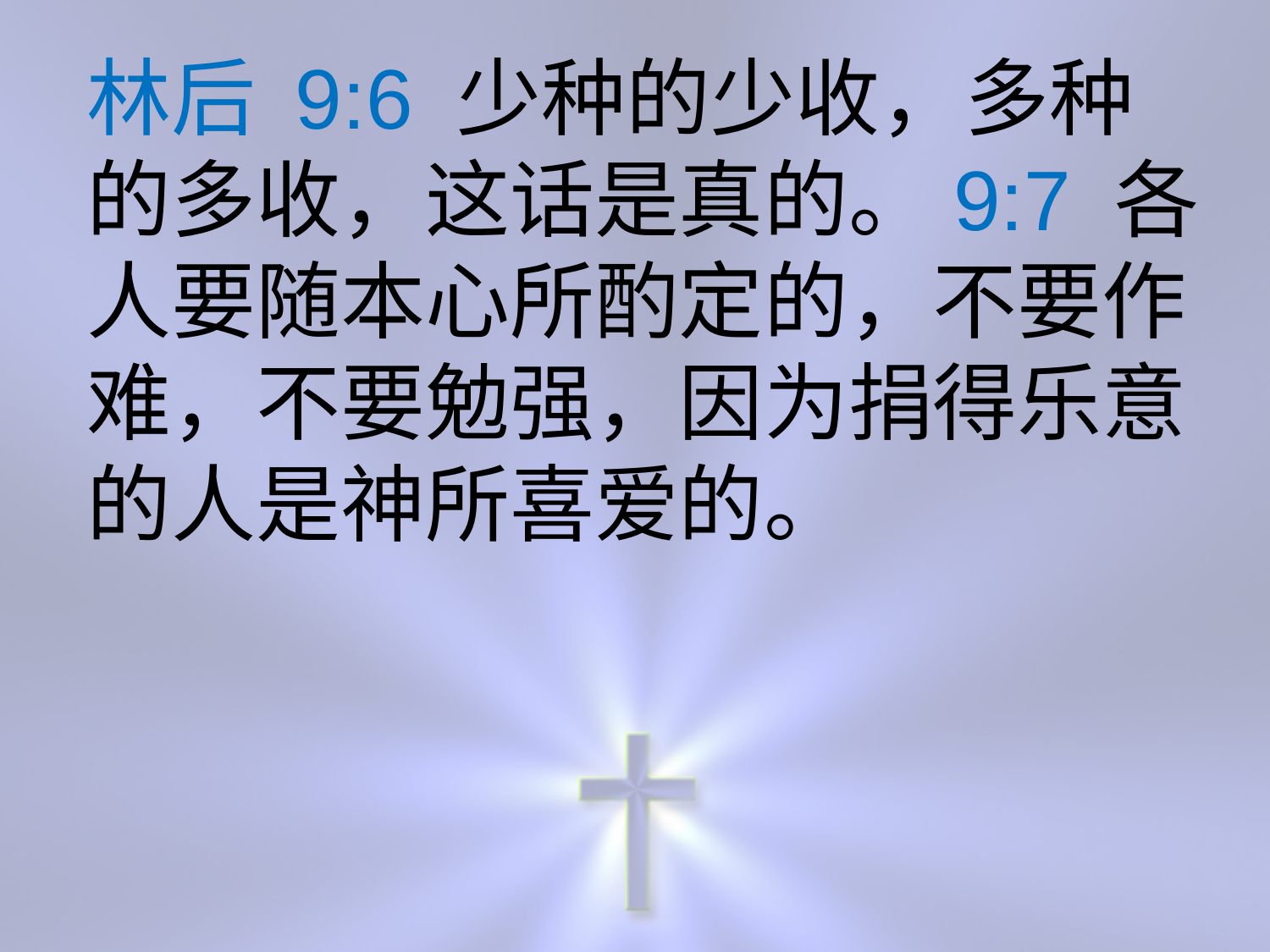

林后 9:6 少种的少收，多种的多收，这话是真的。9:7 各人要随本心所酌定的，不要作难，不要勉强，因为捐得乐意的人是神所喜爱的。